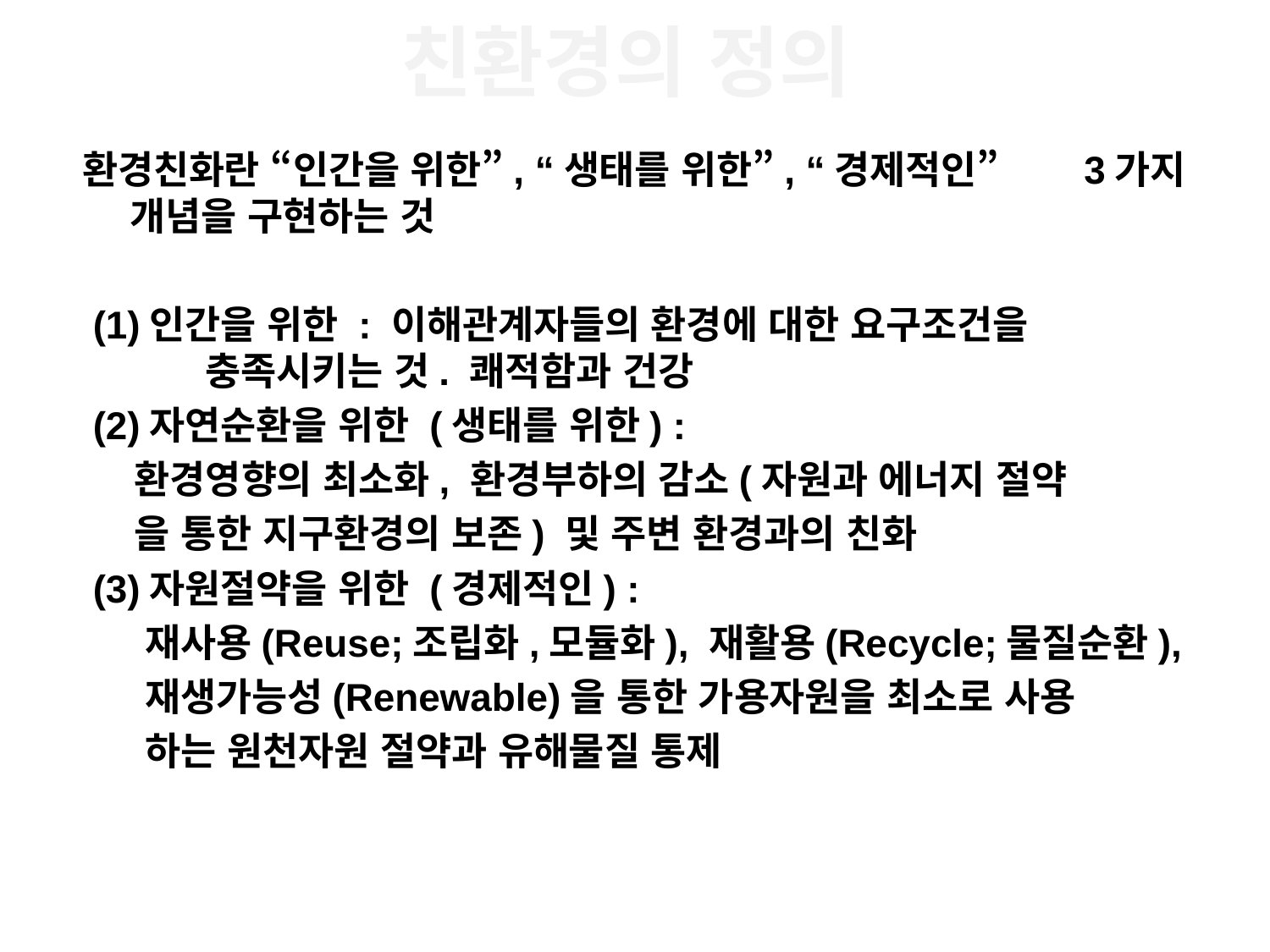

친환경의 정의
환경친화란 “인간을 위한”, “생태를 위한”, “경제적인”       3가지 개념을 구현하는 것

 (1)인간을 위한 : 이해관계자들의 환경에 대한 요구조건을                       충족시키는 것. 쾌적함과 건강
 (2)자연순환을 위한 (생태를 위한) :
    환경영향의 최소화, 환경부하의 감소(자원과 에너지 절약
    을 통한 지구환경의 보존) 및 주변 환경과의 친화
 (3)자원절약을 위한 (경제적인) :
     재사용(Reuse;조립화,모듈화), 재활용(Recycle;물질순환),
     재생가능성(Renewable)을 통한 가용자원을 최소로 사용
     하는 원천자원 절약과 유해물질 통제